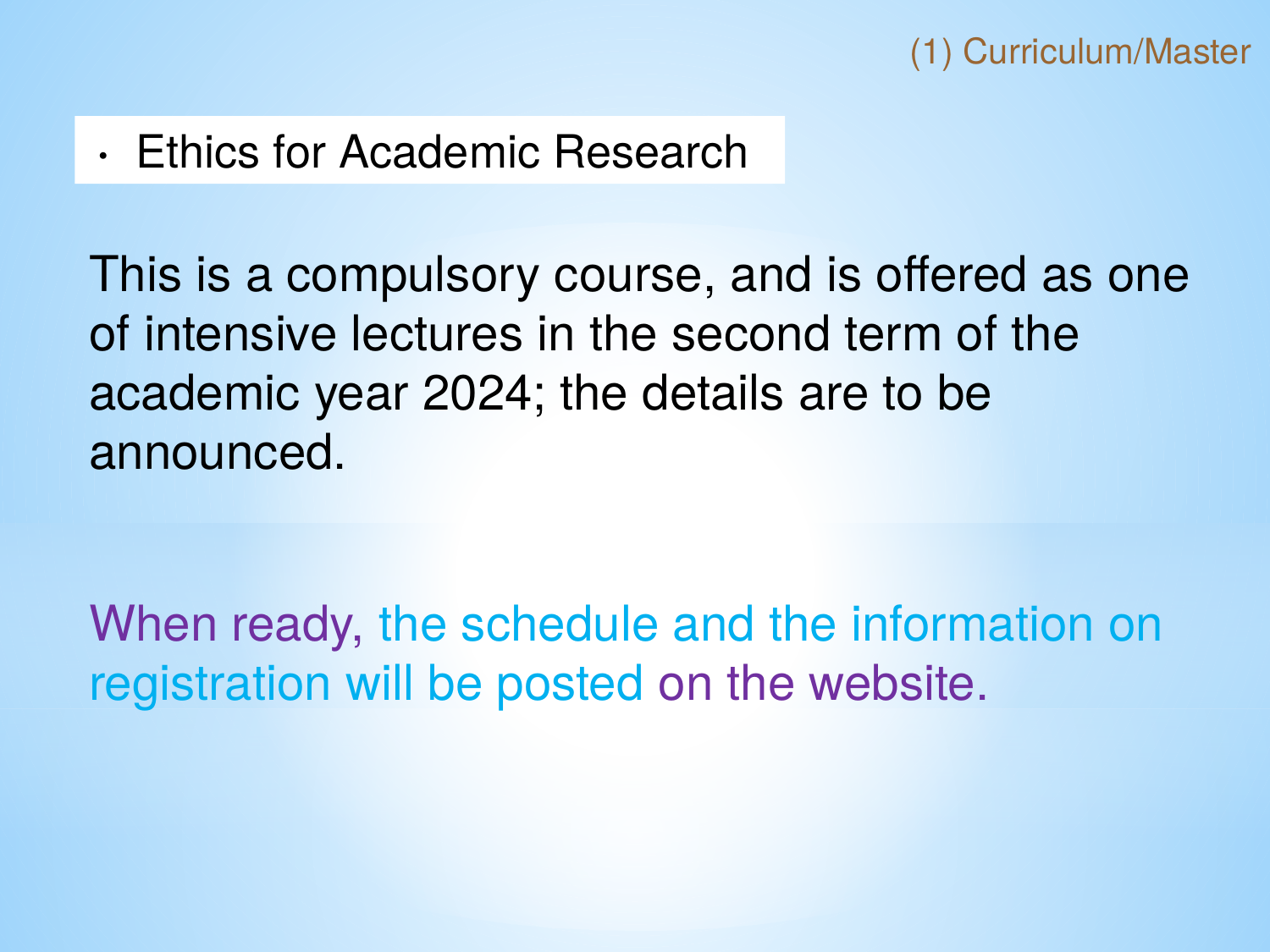

(1) Curriculum/Master
・ Ethics for Academic Research
This is a compulsory course, and is offered as one of intensive lectures in the second term of the academic year 2024; the details are to be announced.

When ready, the schedule and the information on registration will be posted on the website.